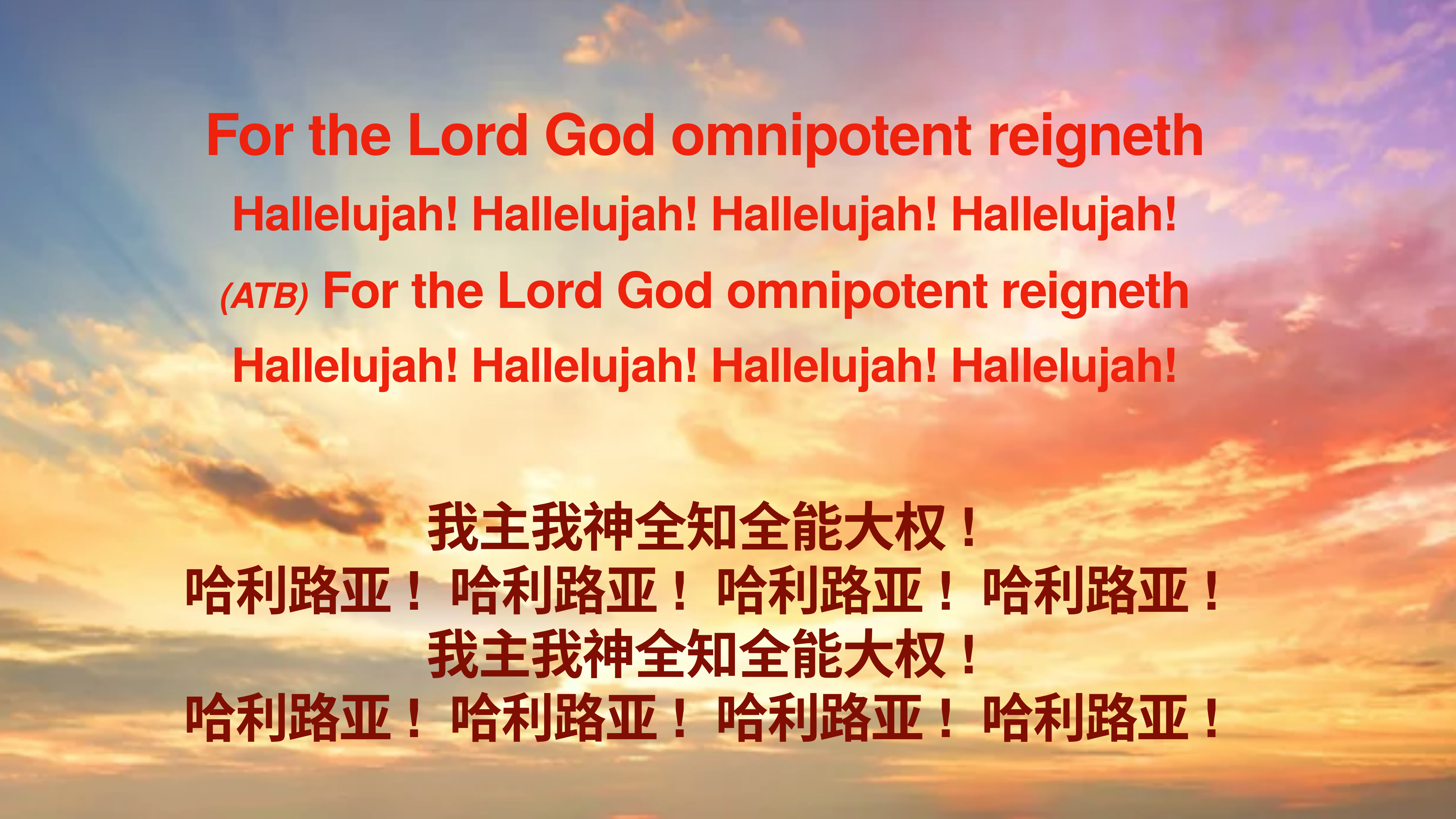

For the Lord God omnipotent reigneth
Hallelujah! Hallelujah! Hallelujah! Hallelujah!
(ATB) For the Lord God omnipotent reigneth
Hallelujah! Hallelujah! Hallelujah! Hallelujah!
我主我神全知全能大权!
哈利路亚! 哈利路亚! 哈利路亚! 哈利路亚!
我主我神全知全能大权!
哈利路亚! 哈利路亚! 哈利路亚! 哈利路亚!